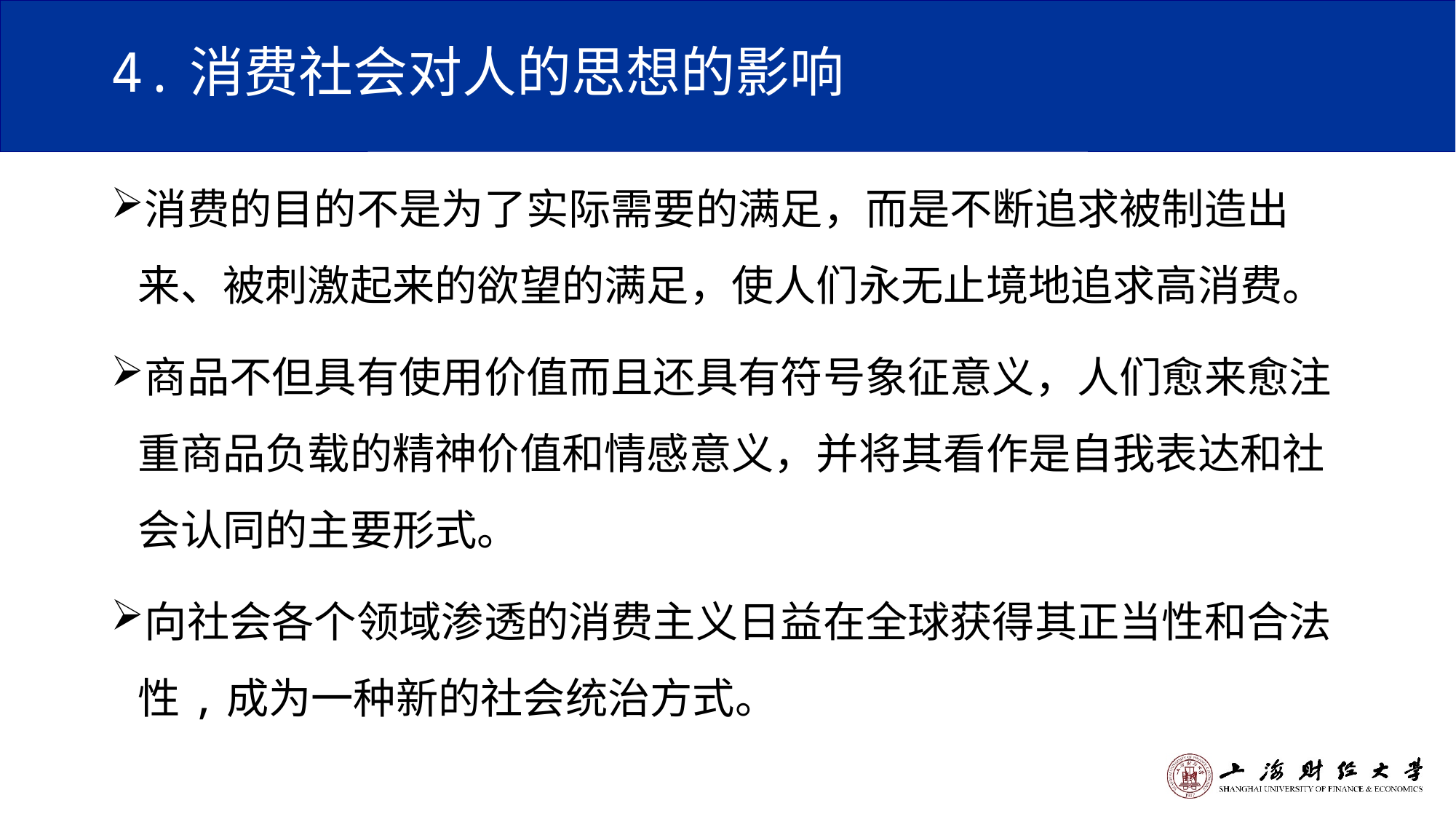

# 4.消费社会对人的思想的影响
消费的目的不是为了实际需要的满足，而是不断追求被制造出来、被刺激起来的欲望的满足，使人们永无止境地追求高消费。
商品不但具有使用价值而且还具有符号象征意义，人们愈来愈注重商品负载的精神价值和情感意义，并将其看作是自我表达和社会认同的主要形式。
向社会各个领域渗透的消费主义日益在全球获得其正当性和合法性,成为一种新的社会统治方式。